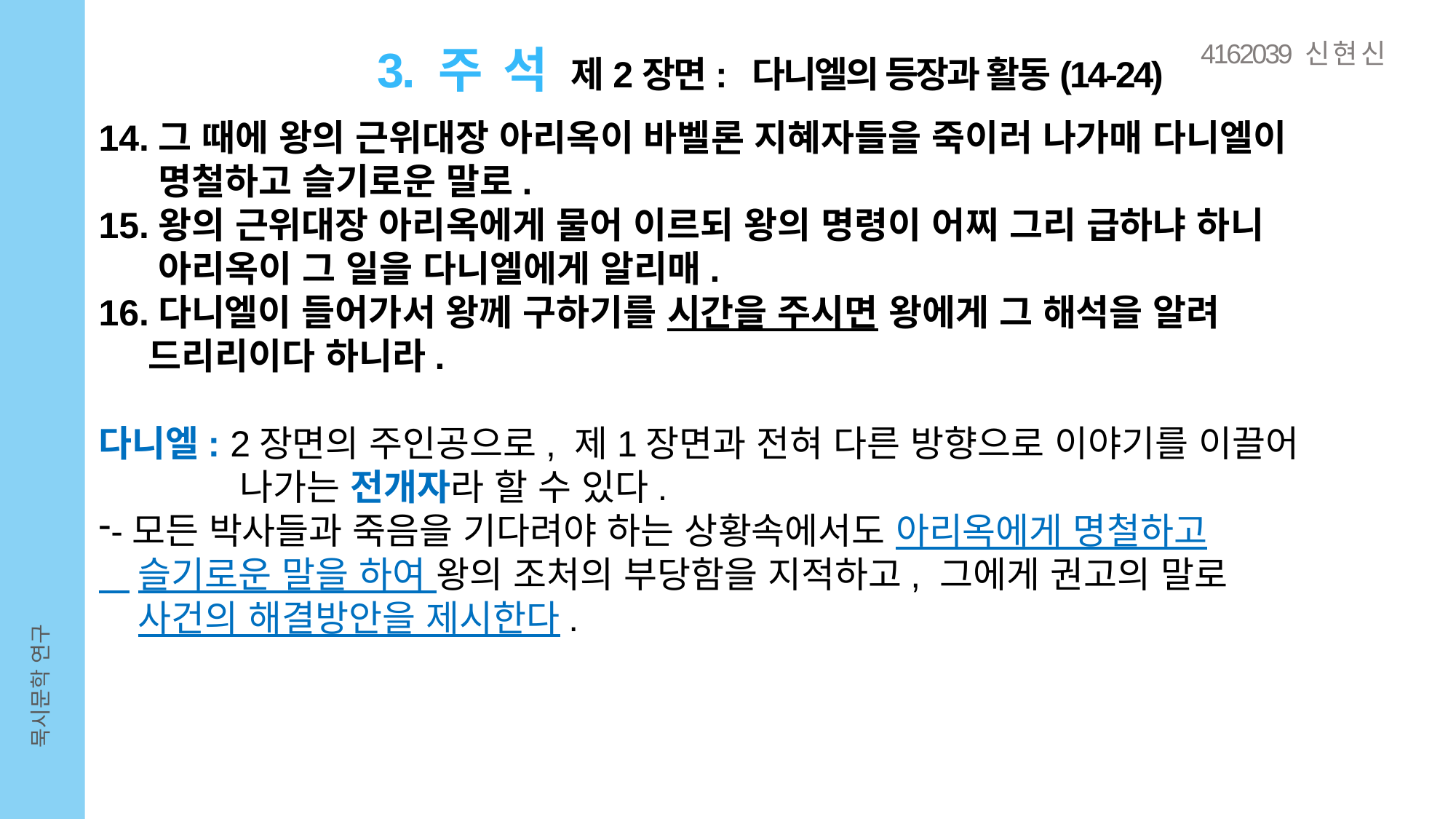

4162039 신 현 신
3. 주  석  제2장면:  다니엘의 등장과 활동(14-24)
14.그 때에 왕의 근위대장 아리옥이 바벨론 지혜자들을 죽이러 나가매 다니엘이
     명철하고 슬기로운 말로.
15.왕의 근위대장 아리옥에게 물어 이르되 왕의 명령이 어찌 그리 급하냐 하니
     아리옥이 그 일을 다니엘에게 알리매.
16.다니엘이 들어가서 왕께 구하기를 시간을 주시면 왕에게 그 해석을 알려
    드리리이다 하니라.

다니엘: 2장면의 주인공으로, 제1장면과 전혀 다른 방향으로 이야기를 이끌어
             나가는 전개자라 할 수 있다.
-모든 박사들과 죽음을 기다려야 하는 상황속에서도 아리옥에게 명철하고
   슬기로운 말을 하여 왕의 조처의 부당함을 지적하고, 그에게 권고의 말로
   사건의 해결방안을 제시한다.

묵시문학 연구